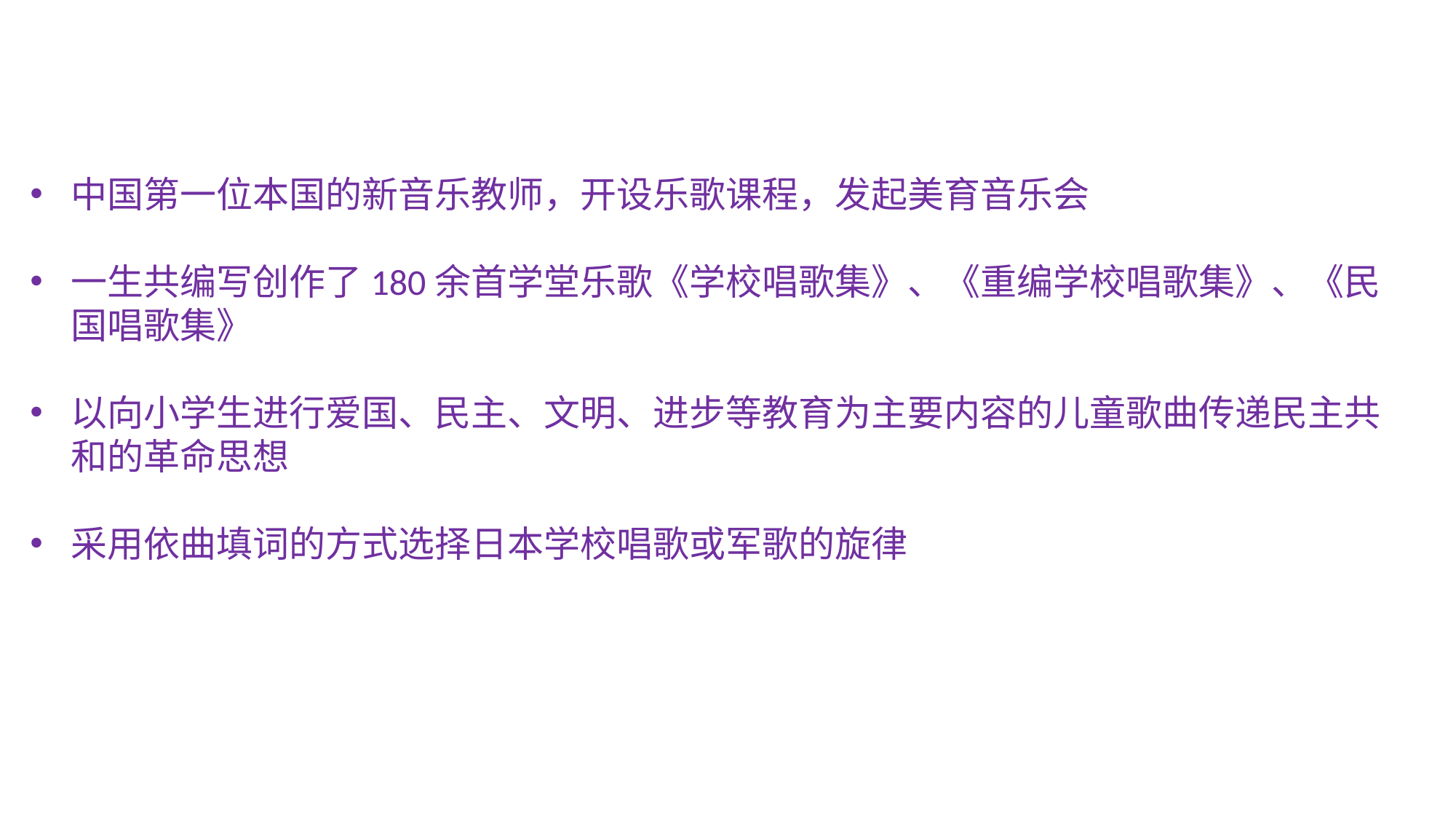

中国第一位本国的新音乐教师，开设乐歌课程，发起美育音乐会

一生共编写创作了180余首学堂乐歌《学校唱歌集》、《重编学校唱歌集》、《民国唱歌集》

以向小学生进行爱国、民主、文明、进步等教育为主要内容的儿童歌曲传递民主共和的革命思想

采用依曲填词的方式选择日本学校唱歌或军歌的旋律